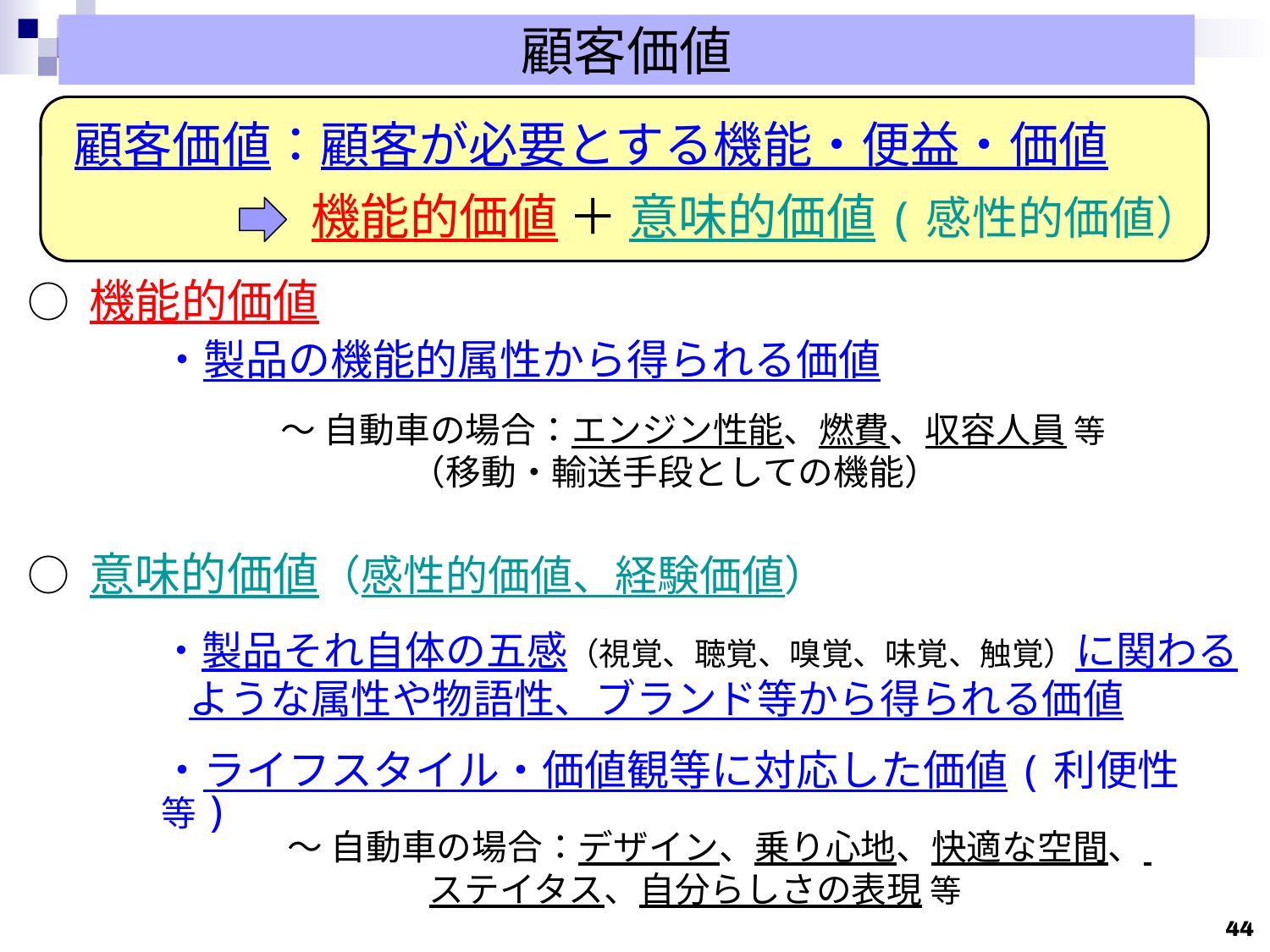

顧客価値

顧客価値：顧客が必要とする機能・便益・価値
機能的価値 ＋ 意味的価値(感性的価値）

○ 機能的価値
・製品の機能的属性から得られる価値
～ 自動車の場合：エンジン性能、燃費、収容人員 等
　　　   （移動・輸送手段としての機能）
○ 意味的価値（感性的価値、経験価値）
・製品それ自体の五感（視覚、聴覚、嗅覚、味覚、触覚）に関わる
  ような属性や物語性、ブランド等から得られる価値
・ライフスタイル・価値観等に対応した価値(利便性 等)
～ 自動車の場合：デザイン、乗り心地、快適な空間、
                 ステイタス、自分らしさの表現 等
44